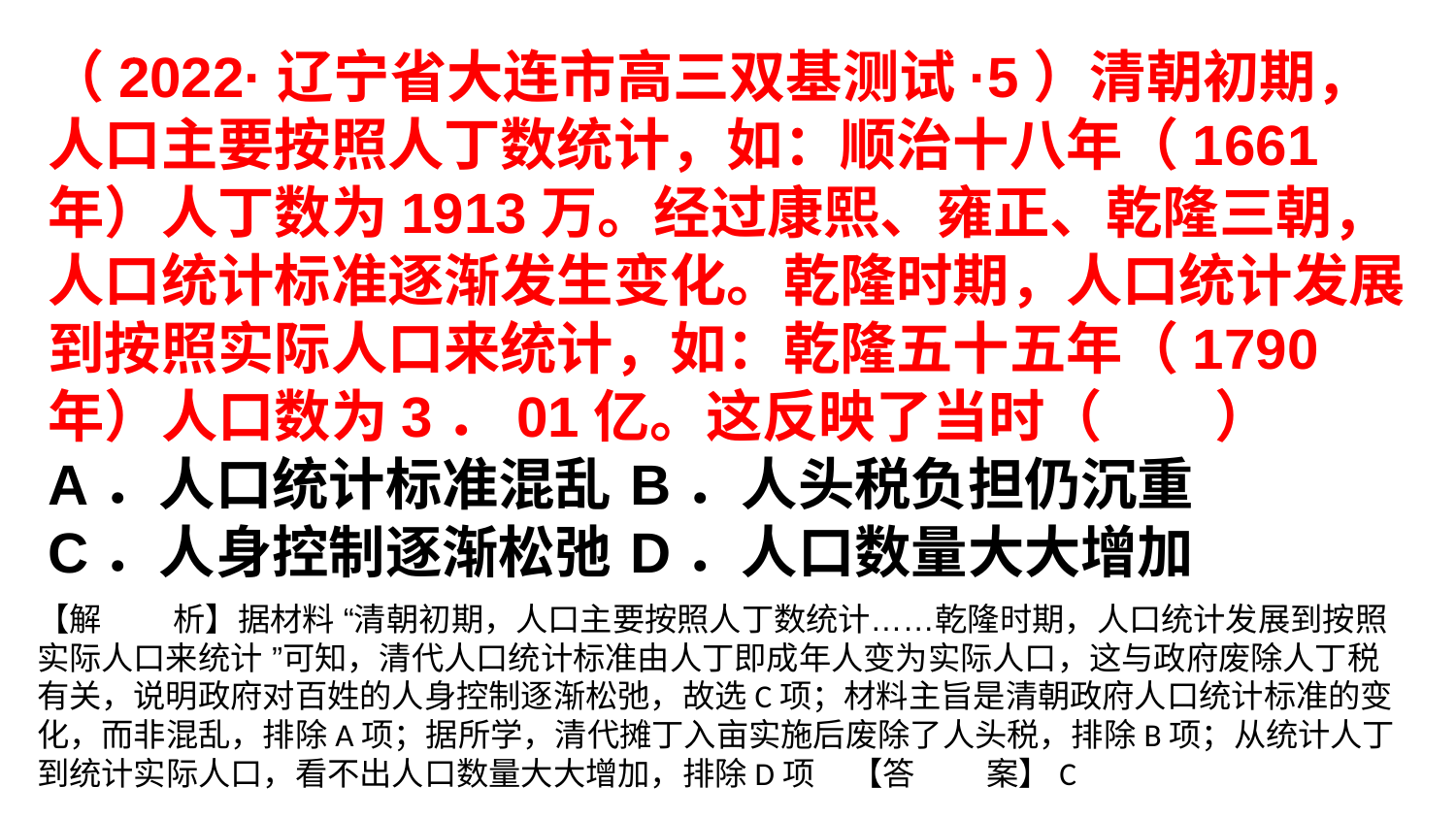

（2022·辽宁省大连市高三双基测试·5）清朝初期，人口主要按照人丁数统计，如：顺治十八年（1661年）人丁数为1913万。经过康熙、雍正、乾隆三朝，人口统计标准逐渐发生变化。乾隆时期，人口统计发展到按照实际人口来统计，如：乾隆五十五年（1790年）人口数为3．01亿。这反映了当时（　　）
A．人口统计标准混乱	B．人头税负担仍沉重
C．人身控制逐渐松弛	D．人口数量大大增加
【解        析】据材料 “清朝初期，人口主要按照人丁数统计……乾隆时期，人口统计发展到按照实际人口来统计 ”可知，清代人口统计标准由人丁即成年人变为实际人口，这与政府废除人丁税有关，说明政府对百姓的人身控制逐渐松弛，故选C项；材料主旨是清朝政府人口统计标准的变化，而非混乱，排除A项；据所学，清代摊丁入亩实施后废除了人头税，排除B项；从统计人丁到统计实际人口，看不出人口数量大大增加，排除D项    【答        案】C